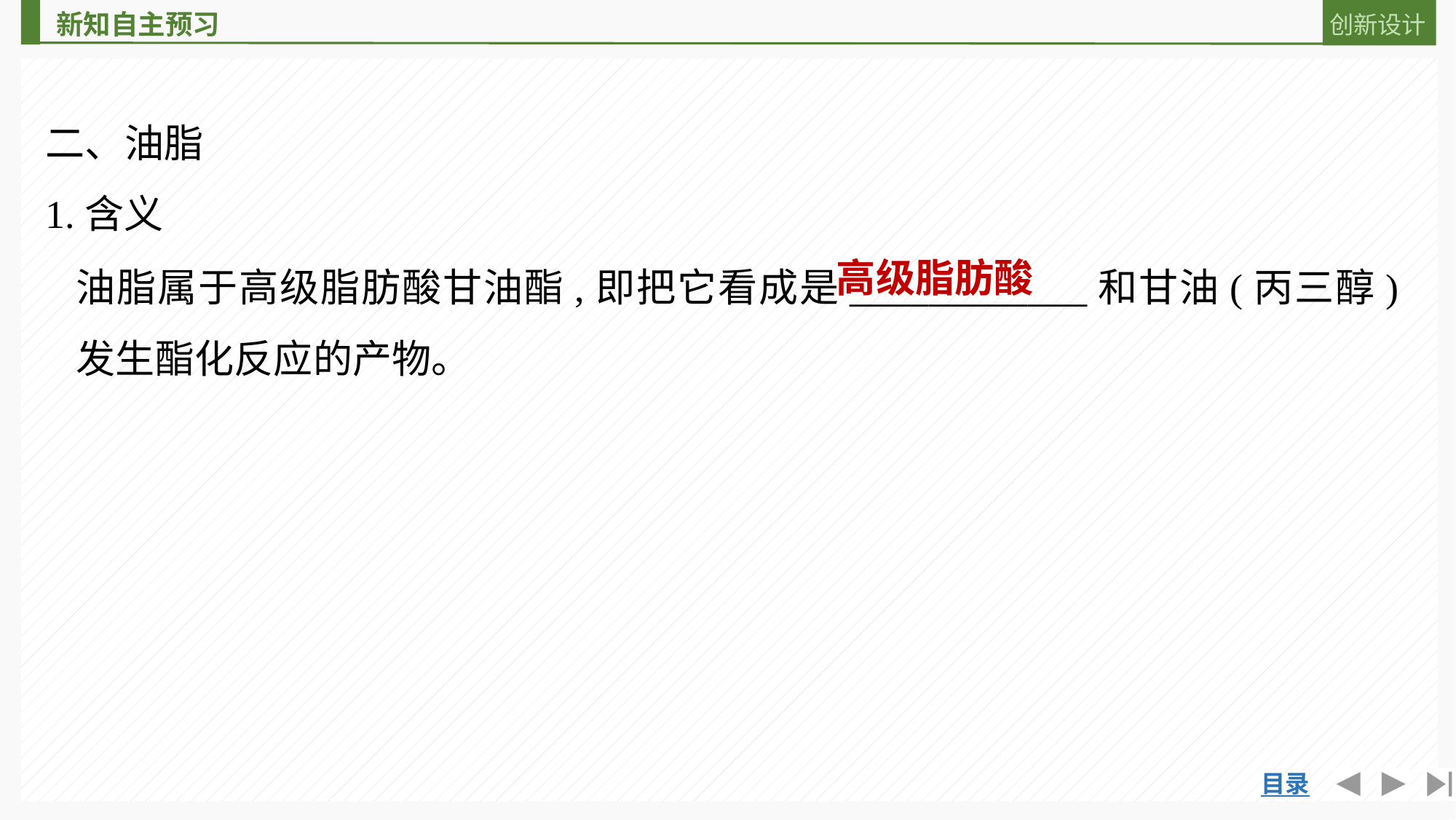

二、油脂
1.含义
油脂属于高级脂肪酸甘油酯,即把它看成是____________和甘油(丙三醇)发生酯化反应的产物。
高级脂肪酸